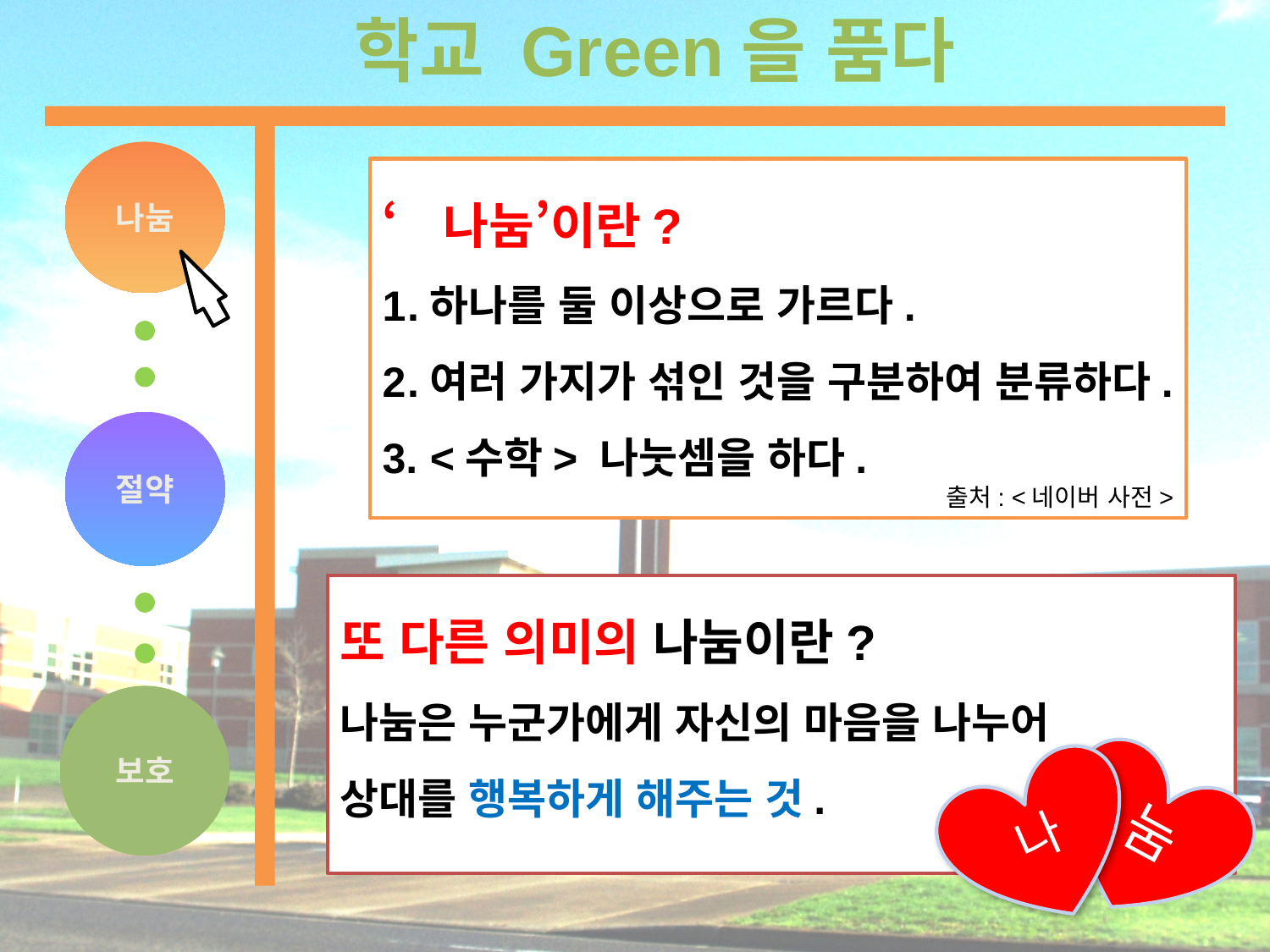

학교 Green을 품다

나눔
‘나눔’이란?
하나를 둘 이상으로 가르다.
여러 가지가 섞인 것을 구분하여 분류하다.
<수학> 나눗셈을 하다.
  출처: <네이버 사전>

절약

또 다른 의미의 나눔이란?
나눔은 누군가에게 자신의 마음을 나누어
상대를 행복하게 해주는 것.

보호
눔
나